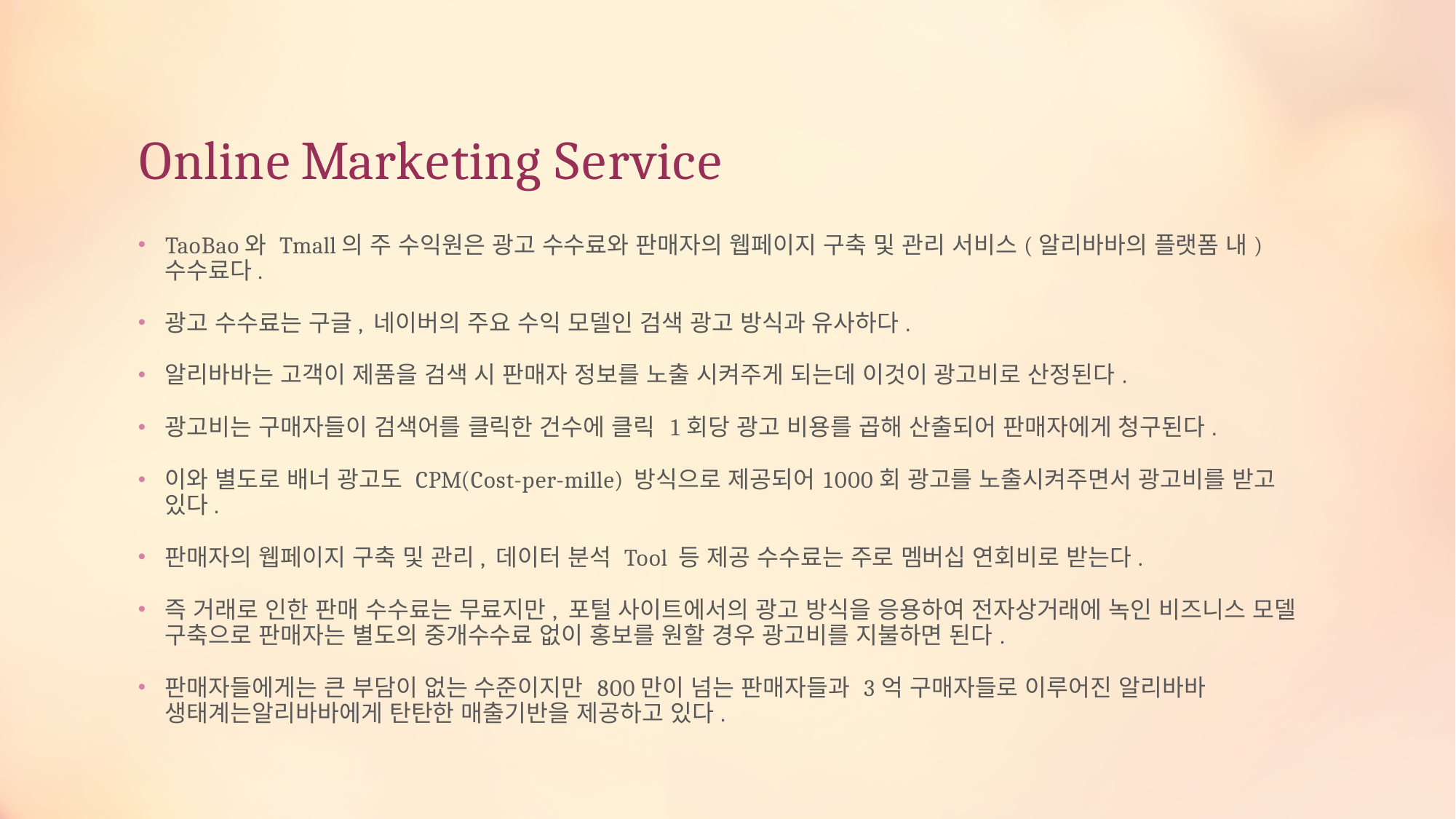

# Online Marketing Service
TaoBao와 Tmall의 주 수익원은 광고 수수료와 판매자의 웹페이지 구축 및 관리 서비스(알리바바의 플랫폼 내) 수수료다.
광고 수수료는 구글, 네이버의 주요 수익 모델인 검색 광고 방식과 유사하다.
알리바바는 고객이 제품을 검색 시 판매자 정보를 노출 시켜주게 되는데 이것이 광고비로 산정된다.
광고비는 구매자들이 검색어를 클릭한 건수에 클릭 1회당 광고 비용를 곱해 산출되어 판매자에게 청구된다.
이와 별도로 배너 광고도 CPM(Cost-per-mille) 방식으로 제공되어1000회 광고를 노출시켜주면서 광고비를 받고 있다.
판매자의 웹페이지 구축 및 관리, 데이터 분석 Tool 등 제공 수수료는 주로 멤버십 연회비로 받는다.
즉 거래로 인한 판매 수수료는 무료지만, 포털 사이트에서의 광고 방식을 응용하여 전자상거래에 녹인 비즈니스 모델 구축으로 판매자는 별도의 중개수수료 없이 홍보를 원할 경우 광고비를 지불하면 된다.
판매자들에게는 큰 부담이 없는 수준이지만 800만이 넘는 판매자들과 3억 구매자들로 이루어진 알리바바 생태계는알리바바에게 탄탄한 매출기반을 제공하고 있다.